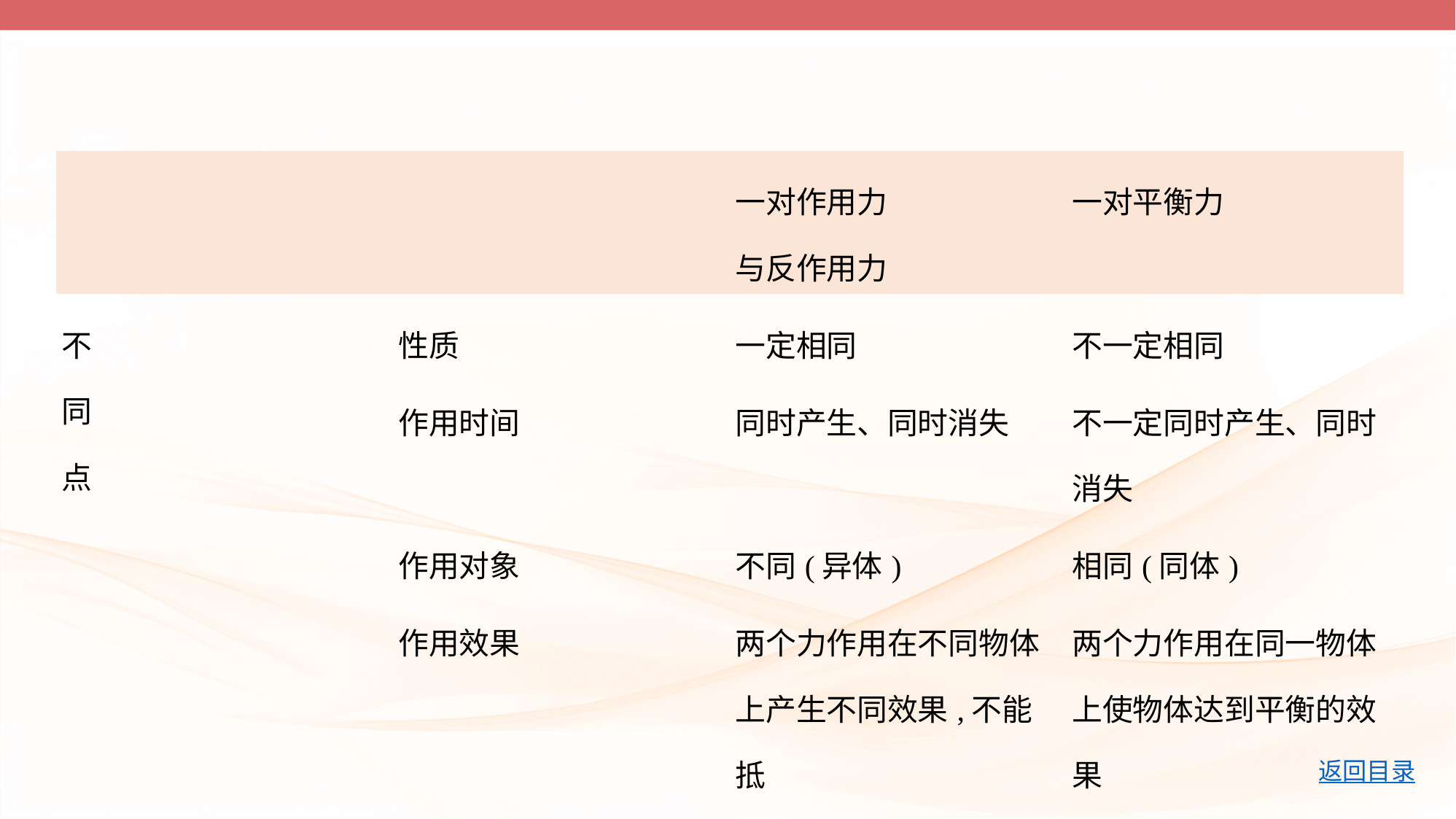

|  |  | 一对作用力 与反作用力 | 一对平衡力 |
| --- | --- | --- | --- |
| 不 同 点 | 性质 | 一定相同 | 不一定相同 |
|  | 作用时间 | 同时产生、同时消失 | 不一定同时产生、同时 消失 |
|  | 作用对象 | 不同(异体) | 相同(同体) |
|  | 作用效果 | 两个力作用在不同物体 上产生不同效果,不能抵 消 | 两个力作用在同一物体 上使物体达到平衡的效 果 |